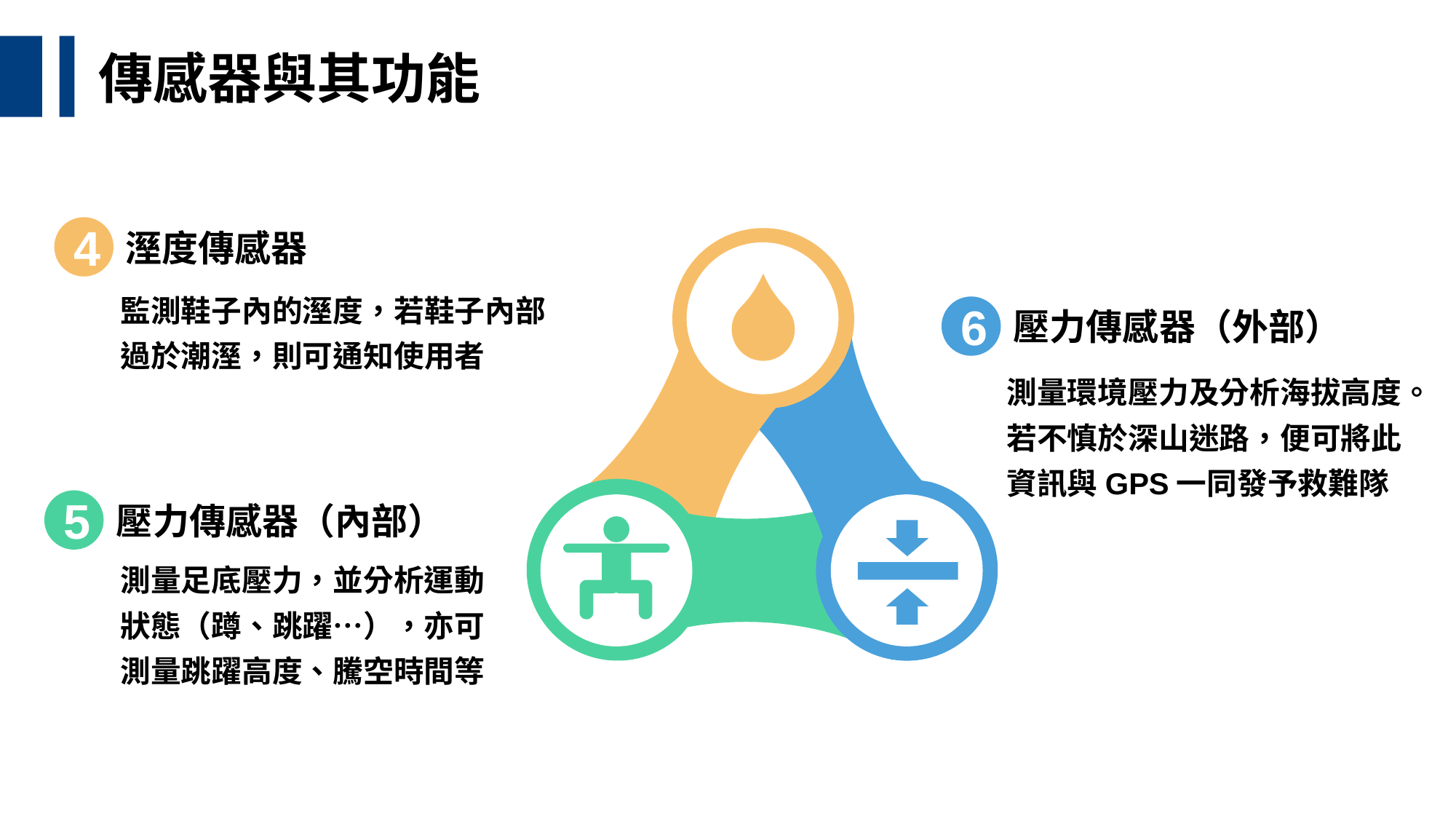

傳感器與其功能

4
溼度傳感器
監測鞋子內的溼度，若鞋子內部
過於潮溼，則可通知使用者
6
壓力傳感器（外部）

測量環境壓力及分析海拔高度。
若不慎於深山迷路，便可將此
資訊與GPS一同發予救難隊

5
壓力傳感器（內部）
測量足底壓力，並分析運動
狀態（蹲、跳躍…），亦可
測量跳躍高度、騰空時間等